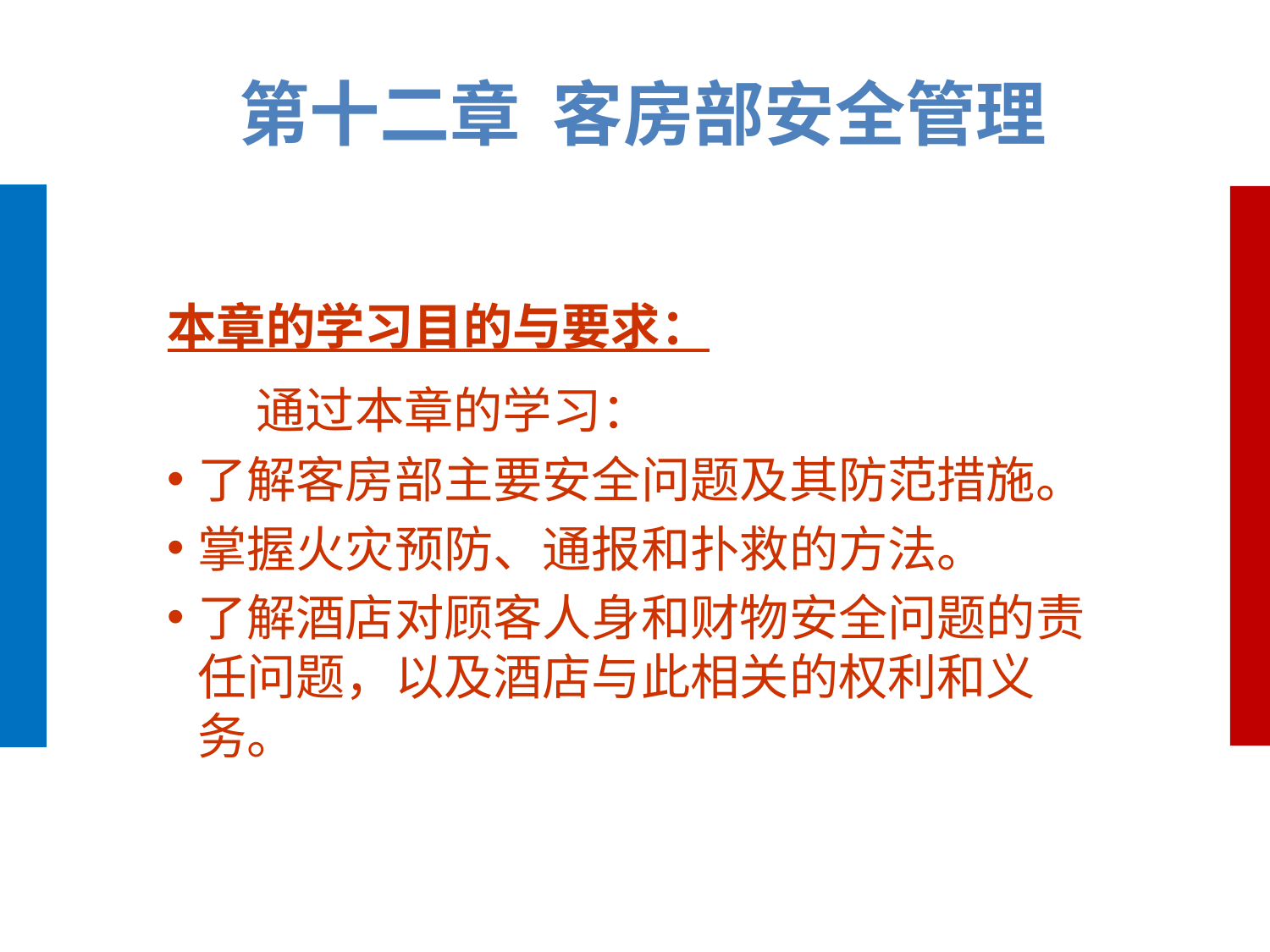

第十二章  客房部安全管理

本章的学习目的与要求：
       通过本章的学习：
了解客房部主要安全问题及其防范措施。
掌握火灾预防、通报和扑救的方法。
了解酒店对顾客人身和财物安全问题的责任问题，以及酒店与此相关的权利和义务。